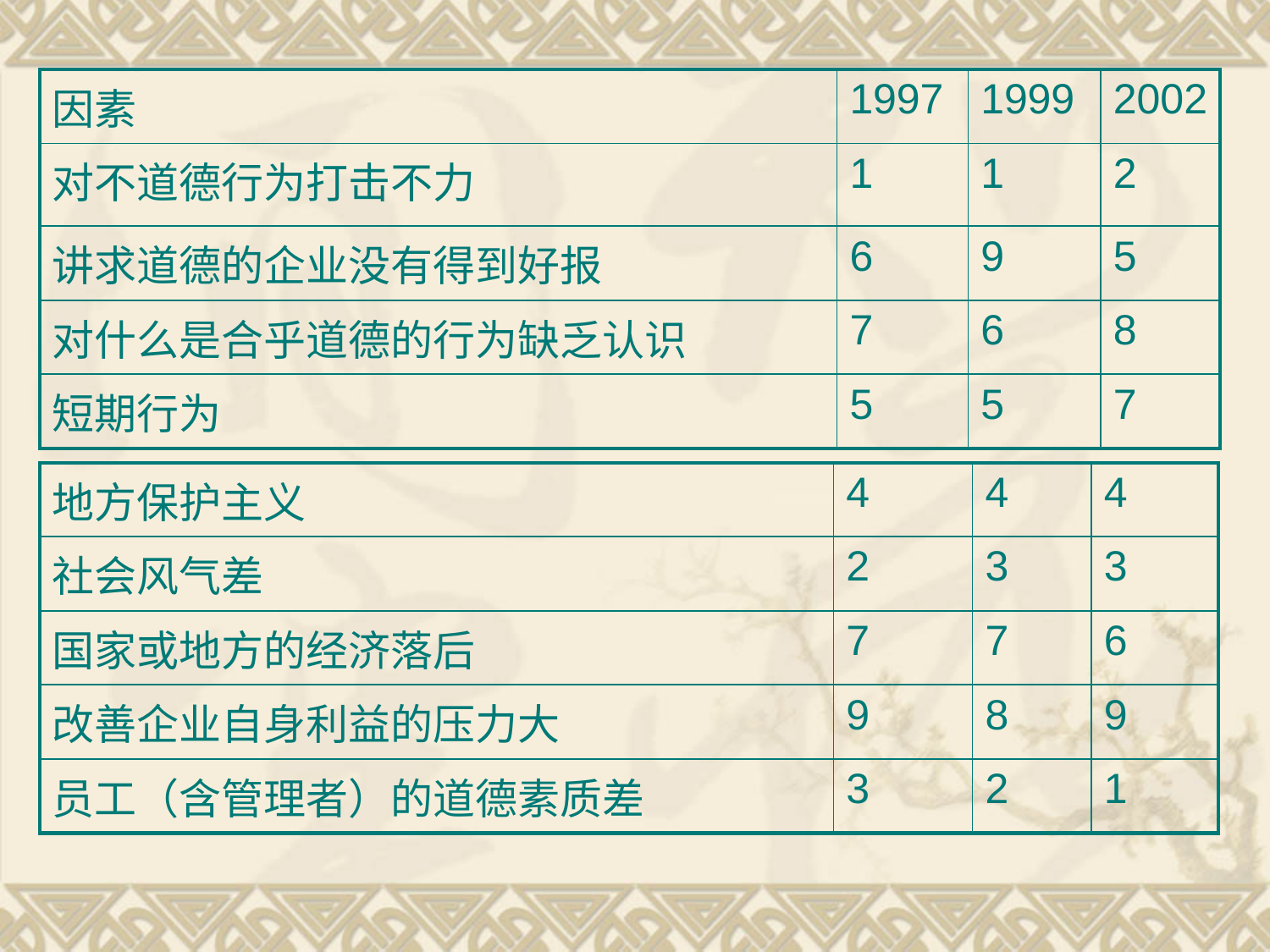

| 因素 | 1997 | 1999 | 2002 |
| --- | --- | --- | --- |
| 对不道德行为打击不力 | 1 | 1 | 2 |
| 讲求道德的企业没有得到好报 | 6 | 9 | 5 |
| 对什么是合乎道德的行为缺乏认识 | 7 | 6 | 8 |
| 短期行为 | 5 | 5 | 7 |
| 地方保护主义 | 4 | 4 | 4 |
| --- | --- | --- | --- |
| 社会风气差 | 2 | 3 | 3 |
| 国家或地方的经济落后 | 7 | 7 | 6 |
| 改善企业自身利益的压力大 | 9 | 8 | 9 |
| 员工（含管理者）的道德素质差 | 3 | 2 | 1 |